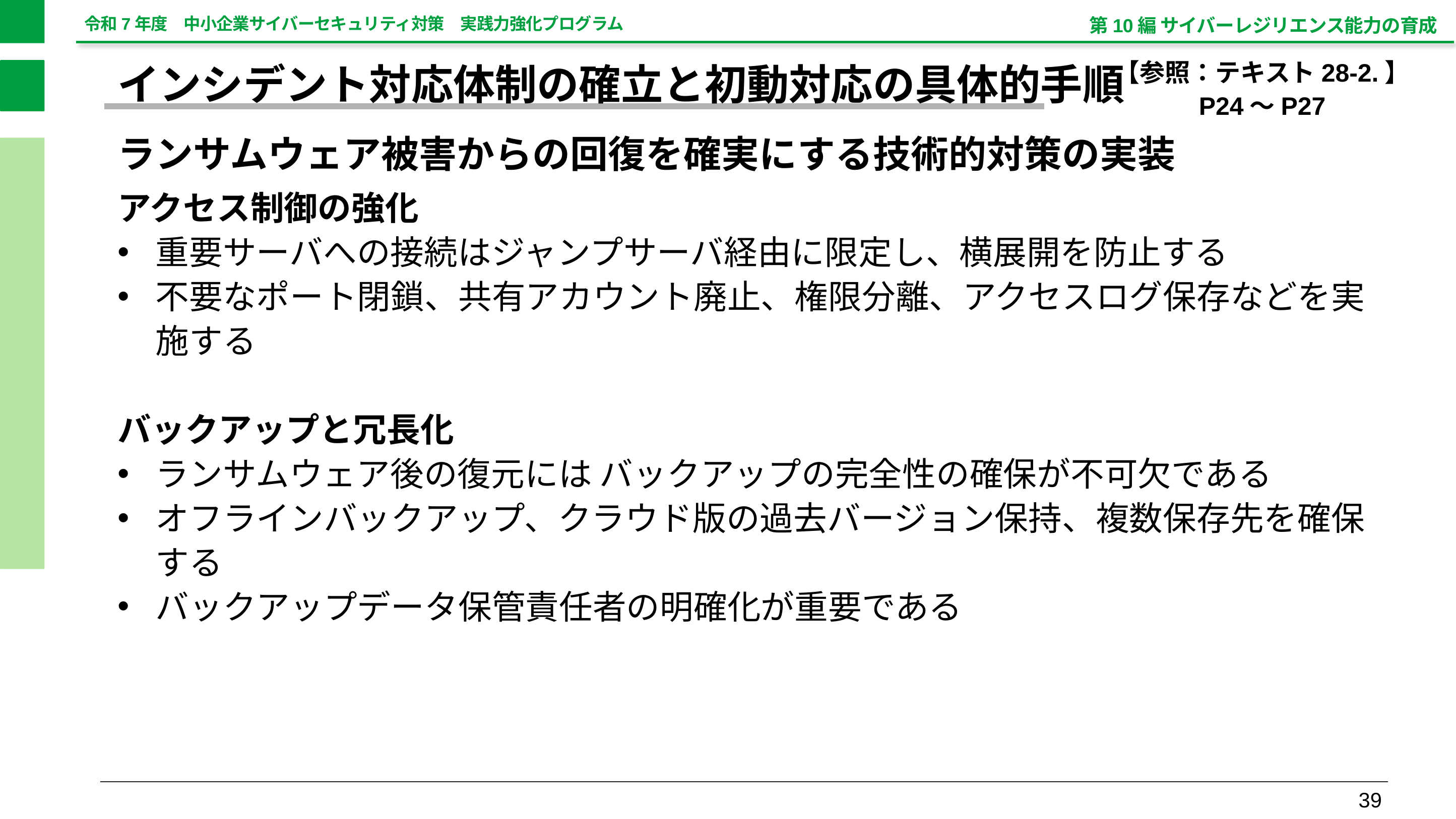

第10編 サイバーレジリエンス能力の育成
【参照：テキスト28-2.】
P24～P27
インシデント対応体制の確立と初動対応の具体的手順

ランサムウェア被害からの回復を確実にする技術的対策の実装
アクセス制御の強化
重要サーバへの接続はジャンプサーバ経由に限定し、横展開を防止する
不要なポート閉鎖、共有アカウント廃止、権限分離、アクセスログ保存などを実施する

バックアップと冗長化
ランサムウェア後の復元には バックアップの完全性の確保が不可欠である
オフラインバックアップ、クラウド版の過去バージョン保持、複数保存先を確保する
バックアップデータ保管責任者の明確化が重要である